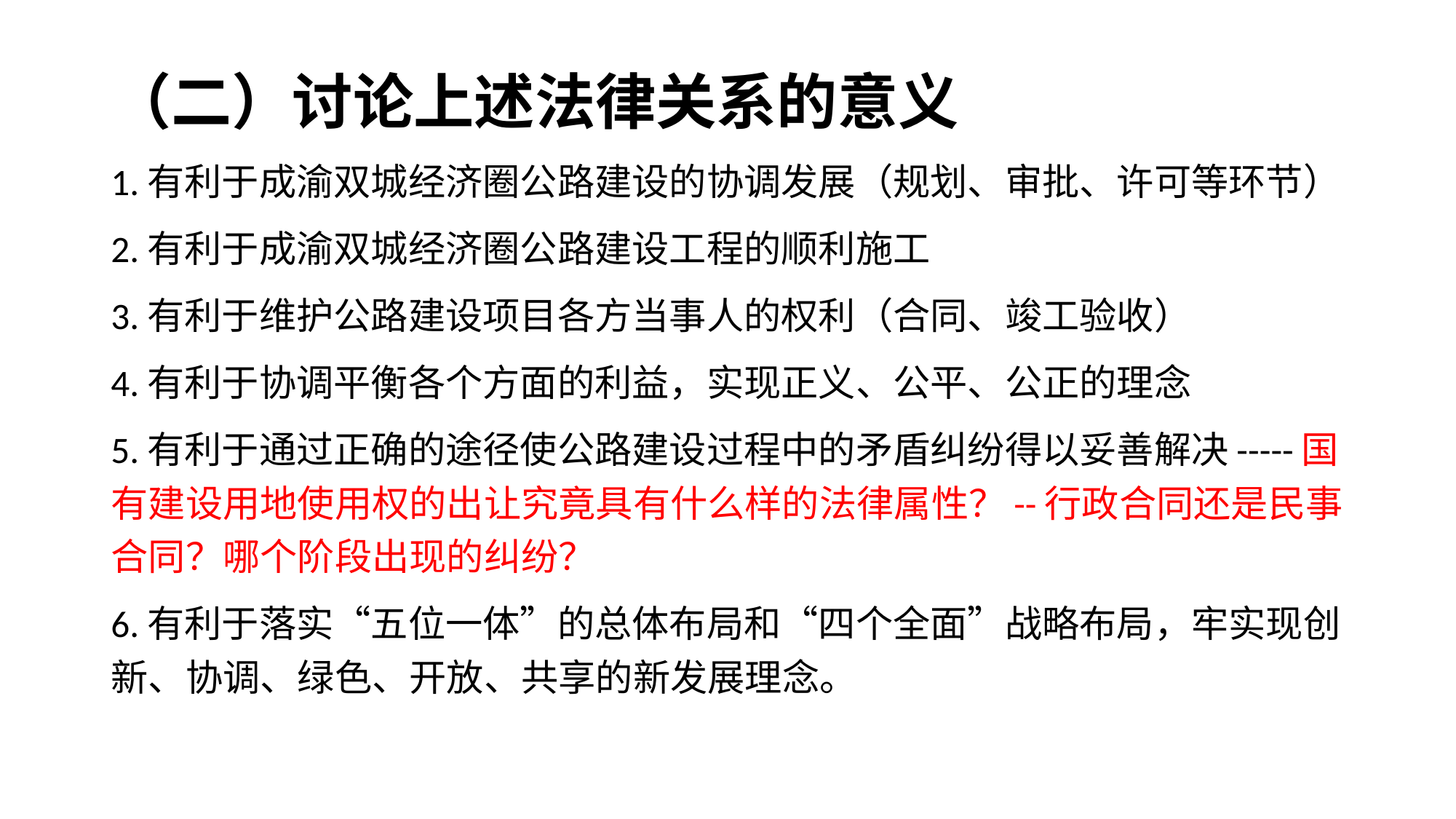

# （二）讨论上述法律关系的意义
1.有利于成渝双城经济圈公路建设的协调发展（规划、审批、许可等环节）
2.有利于成渝双城经济圈公路建设工程的顺利施工
3.有利于维护公路建设项目各方当事人的权利（合同、竣工验收）
4.有利于协调平衡各个方面的利益，实现正义、公平、公正的理念
5.有利于通过正确的途径使公路建设过程中的矛盾纠纷得以妥善解决-----国有建设用地使用权的出让究竟具有什么样的法律属性？--行政合同还是民事合同？哪个阶段出现的纠纷？
6.有利于落实“五位一体”的总体布局和“四个全面”战略布局，牢实现创新、协调、绿色、开放、共享的新发展理念。